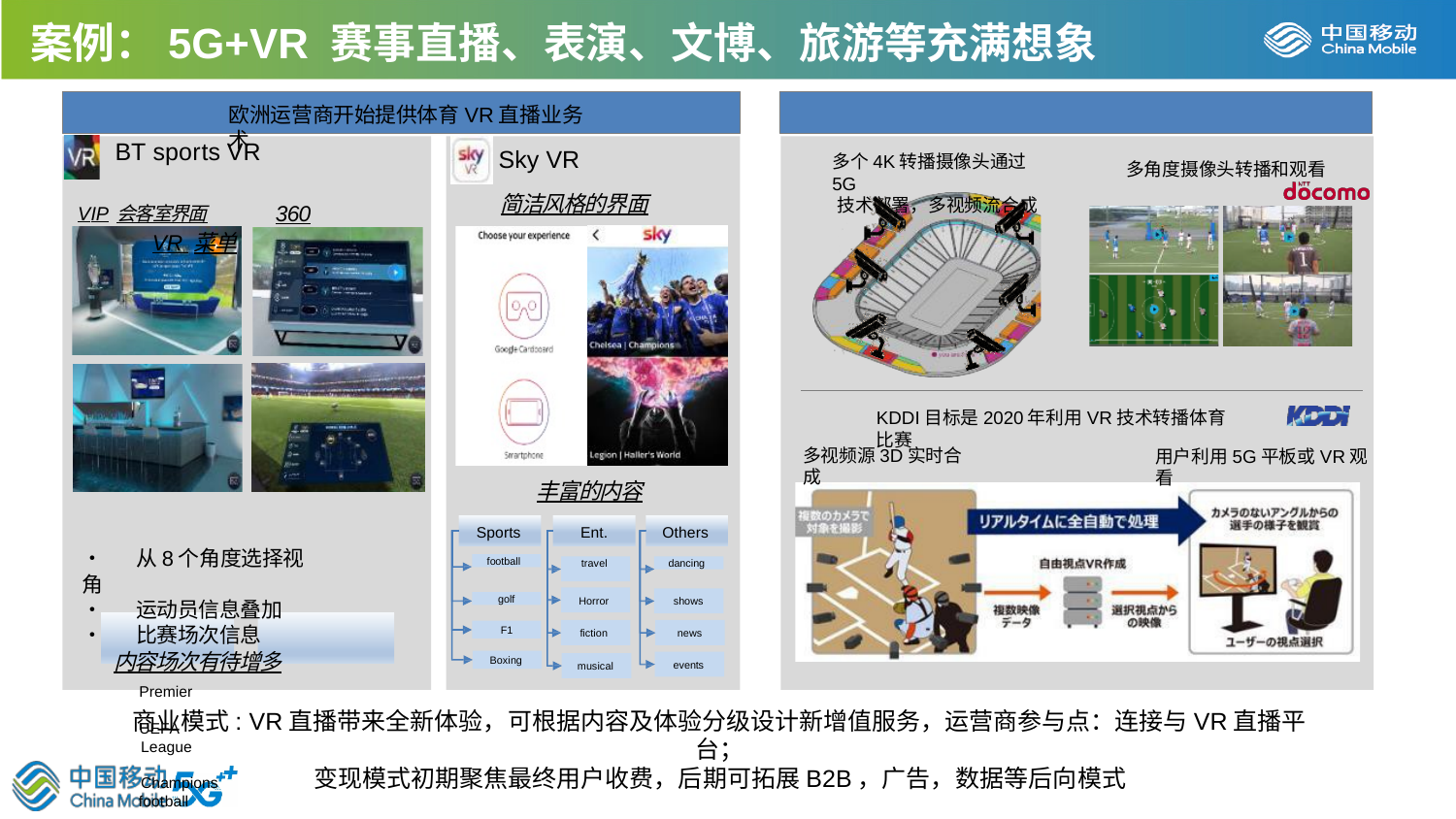

案例：5G+VR 赛事直播、表演、文博、旅游等充满想象

欧洲运营商开始提供体育VR直播业务	DoCoMo和KDDI为东京奥运会实验创新体育转播技术

BT sports VR

VIP会客室界面	360 VR 菜单

•	从8个角度选择视角
•	运动员信息叠加
•	比赛场次信息
内容场次有待增多
Premier	UEFA
League	Champions
football	League

Sky VR
简洁风格的界面
多个4K转播摄像头通过5G
技术部署，多视频流合成
多角度摄像头转播和观看

KDDI目标是2020年利用VR技术转播体育比赛
多视频源3D实时合成
用户利用5G平板或VR观看
丰富的内容

Sports
Ent.
Others

football

travel
dancing

golf
Horror
shows

F1
news
fiction

Boxing
events
musical
商业模式: VR直播带来全新体验，可根据内容及体验分级设计新增值服务，运营商参与点：连接与VR直播平台；
变现模式初期聚焦最终用户收费，后期可拓展B2B，广告，数据等后向模式